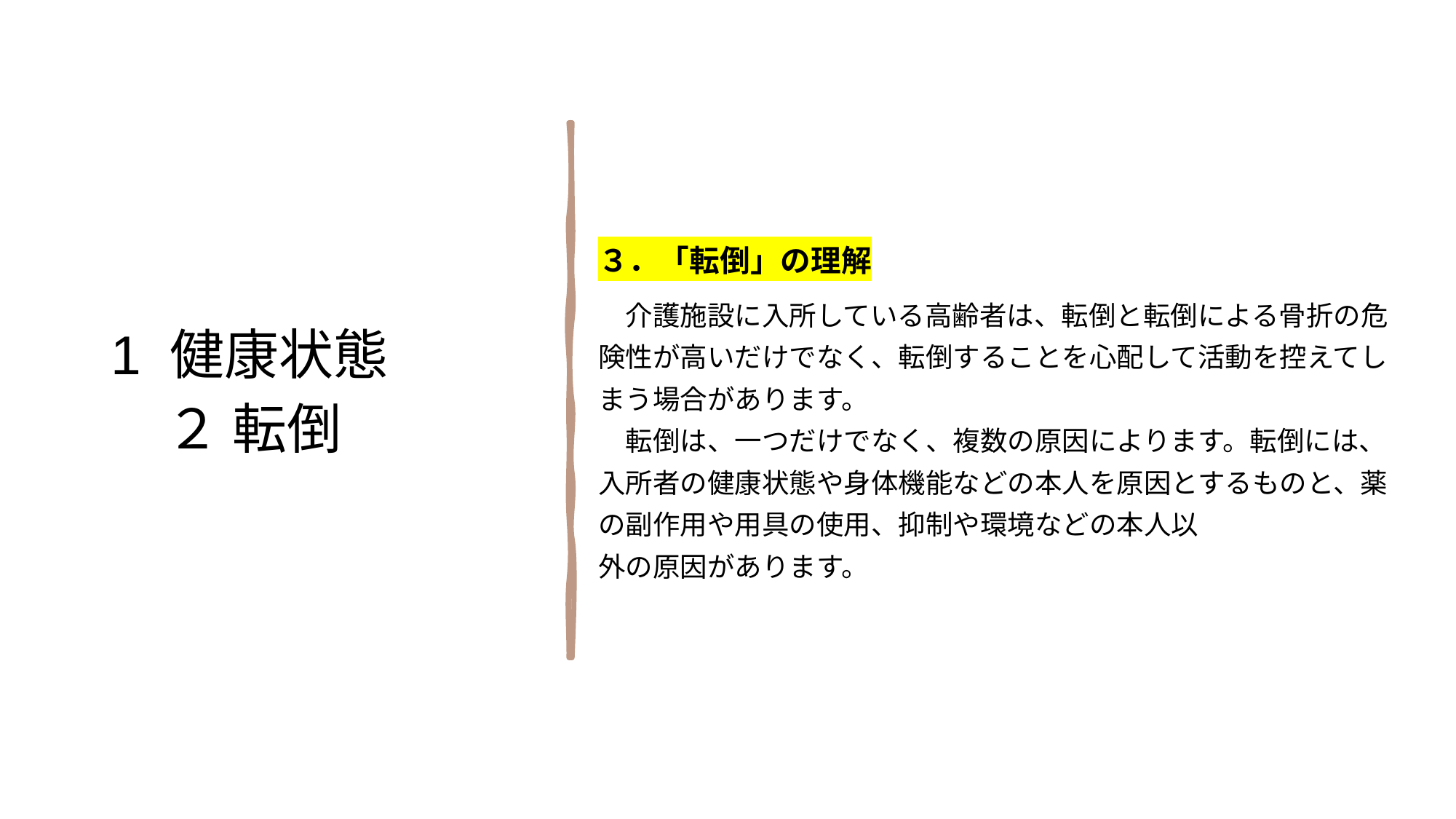

３．「転倒」の理解

　介護施設に入所している高齢者は、転倒と転倒による骨折の危
険性が高いだけでなく、転倒することを心配して活動を控えてし
まう場合があります。
　転倒は、一つだけでなく、複数の原因によります。転倒には、
入所者の健康状態や身体機能などの本人を原因とするものと、薬
の副作用や用具の使用、抑制や環境などの本人以
外の原因があります。
1 健康状態
　２ 転倒